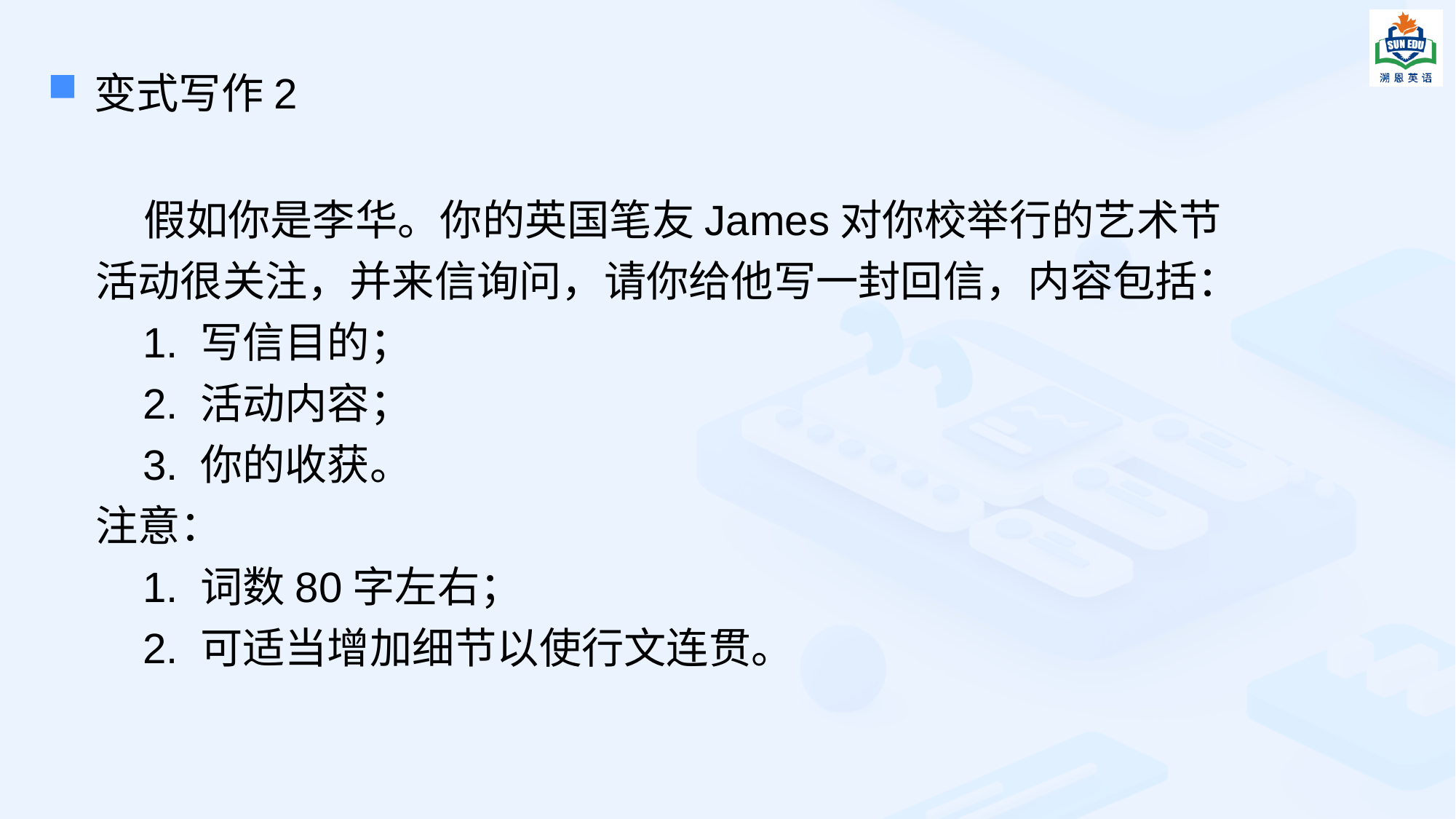

变式写作2
    假如你是李华。你的英国笔友James对你校举行的艺术节活动很关注，并来信询问，请你给他写一封回信，内容包括：
    1. 写信目的；
    2. 活动内容；
    3. 你的收获。
注意：
    1. 词数80字左右；
    2. 可适当增加细节以使行文连贯。